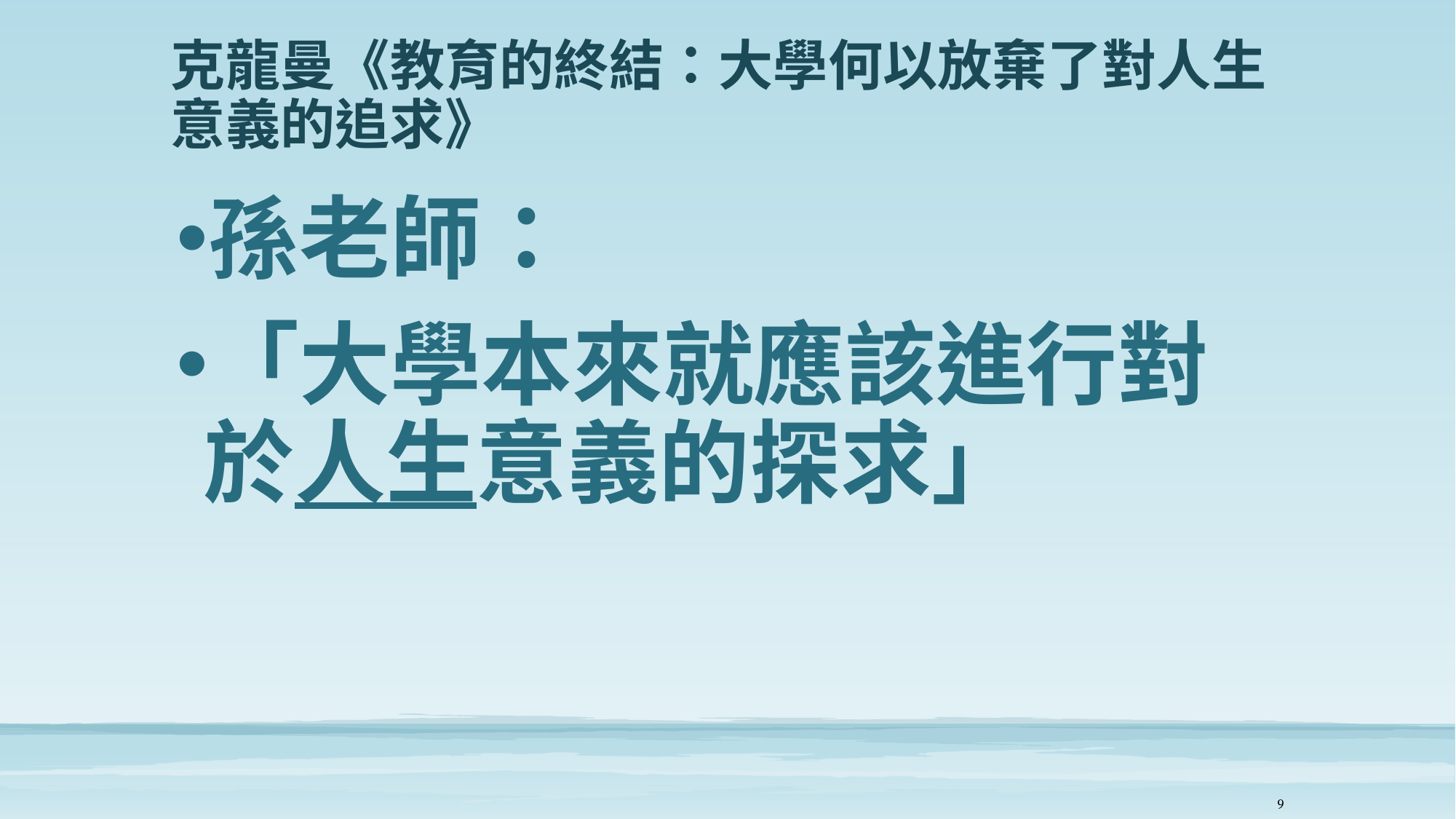

# 克龍曼《教育的終結：大學何以放棄了對人生意義的追求》
孫老師：
「大學本來就應該進行對於人生意義的探求」
9